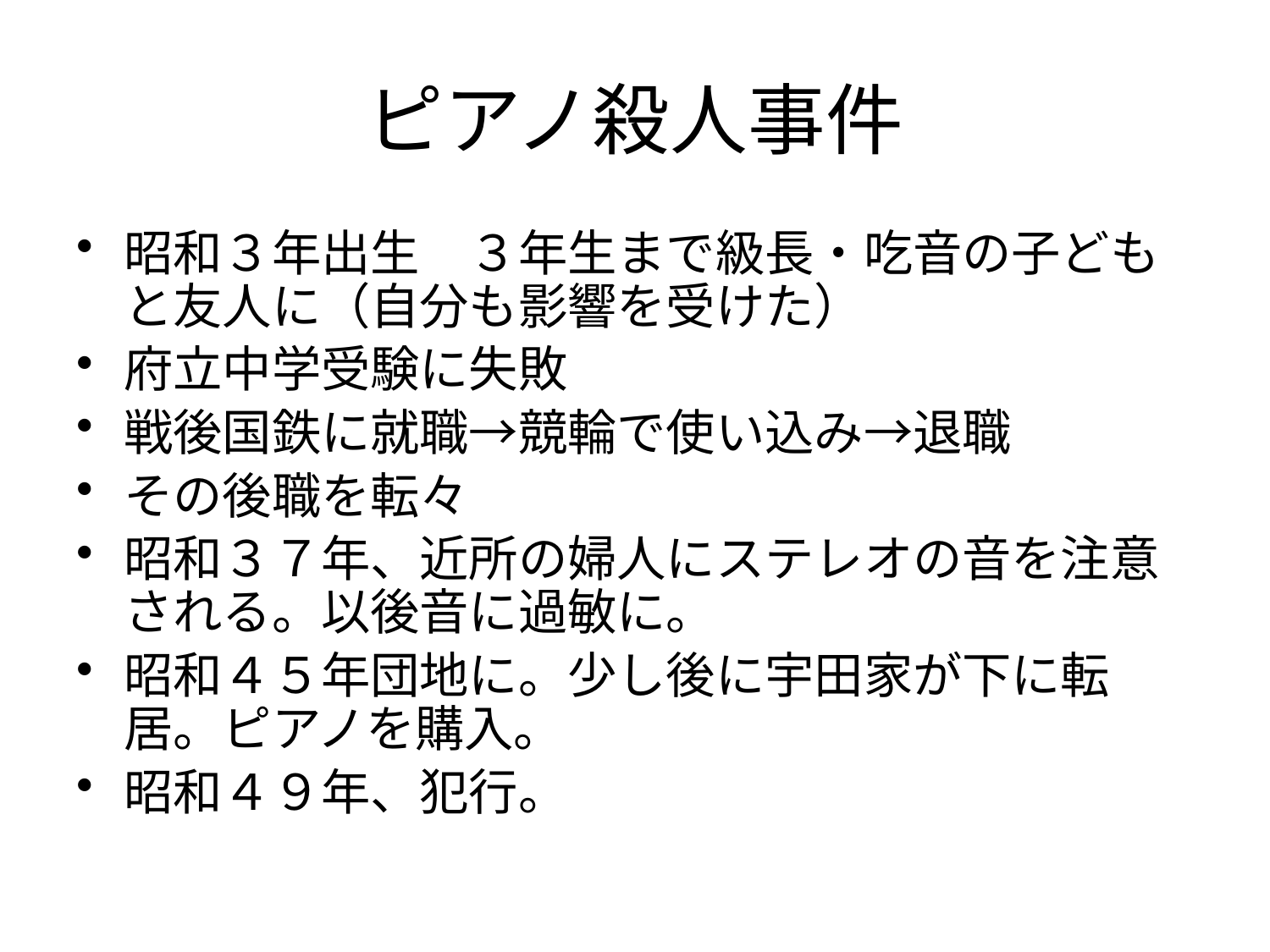

# ピアノ殺人事件
昭和３年出生　３年生まで級長・吃音の子どもと友人に（自分も影響を受けた）
府立中学受験に失敗
戦後国鉄に就職→競輪で使い込み→退職
その後職を転々
昭和３７年、近所の婦人にステレオの音を注意される。以後音に過敏に。
昭和４５年団地に。少し後に宇田家が下に転居。ピアノを購入。
昭和４９年、犯行。